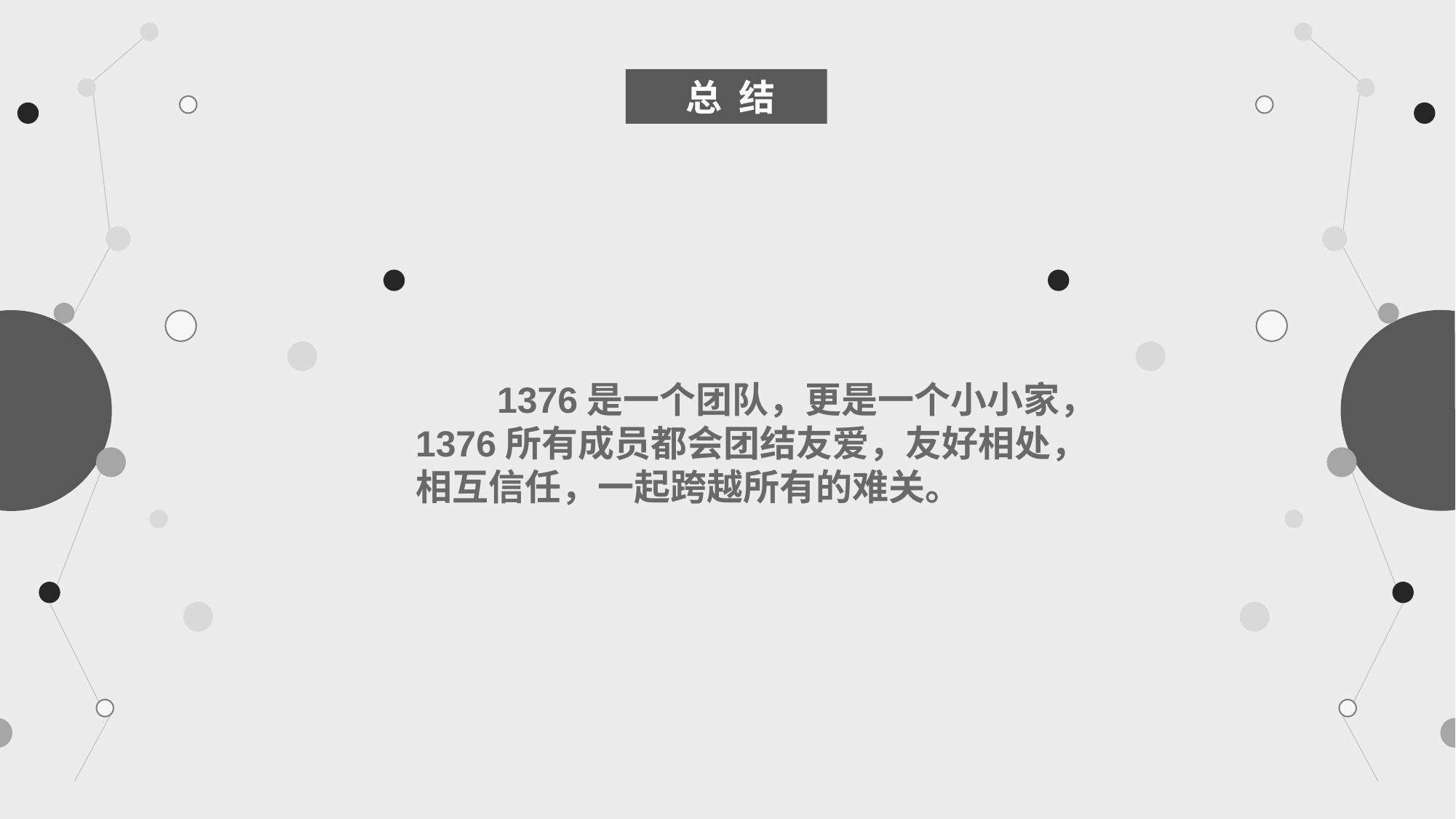

总  结

         1376是一个团队，更是一个小小家，1376所有成员都会团结友爱，友好相处，相互信任，一起跨越所有的难关。